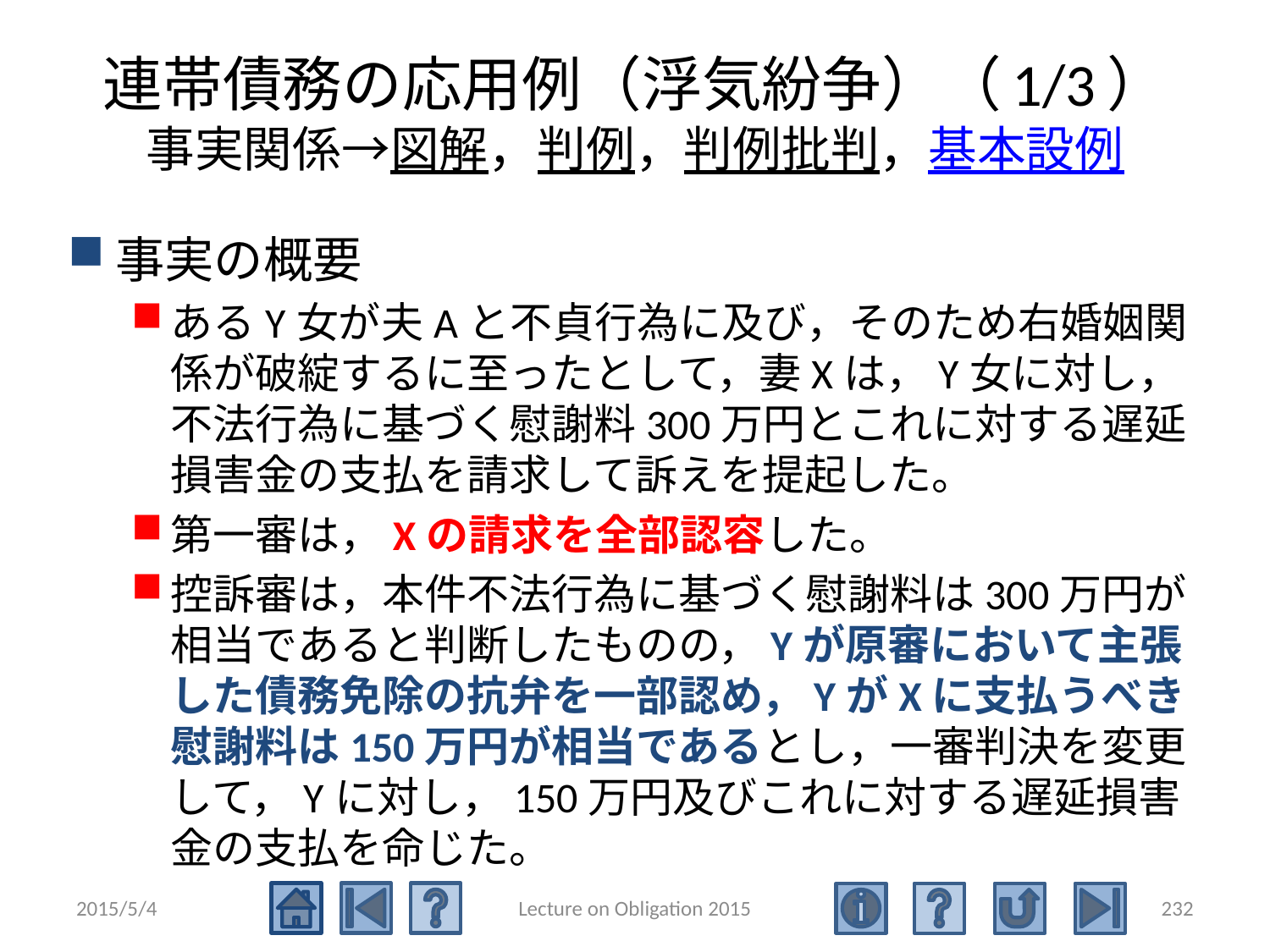

# 連帯債務の応用例（浮気紛争）（1/3） 事実関係→図解，判例，判例批判，基本設例
事実の概要
あるY女が夫Aと不貞行為に及び，そのため右婚姻関係が破綻するに至ったとして，妻Xは，Y女に対し，不法行為に基づく慰謝料300万円とこれに対する遅延損害金の支払を請求して訴えを提起した。
第一審は，Xの請求を全部認容した。
控訴審は，本件不法行為に基づく慰謝料は300万円が相当であると判断したものの，Yが原審において主張した債務免除の抗弁を一部認め，YがXに支払うべき慰謝料は150万円が相当であるとし，一審判決を変更して，Yに対し，150万円及びこれに対する遅延損害金の支払を命じた。
2015/5/4
Lecture on Obligation 2015
232